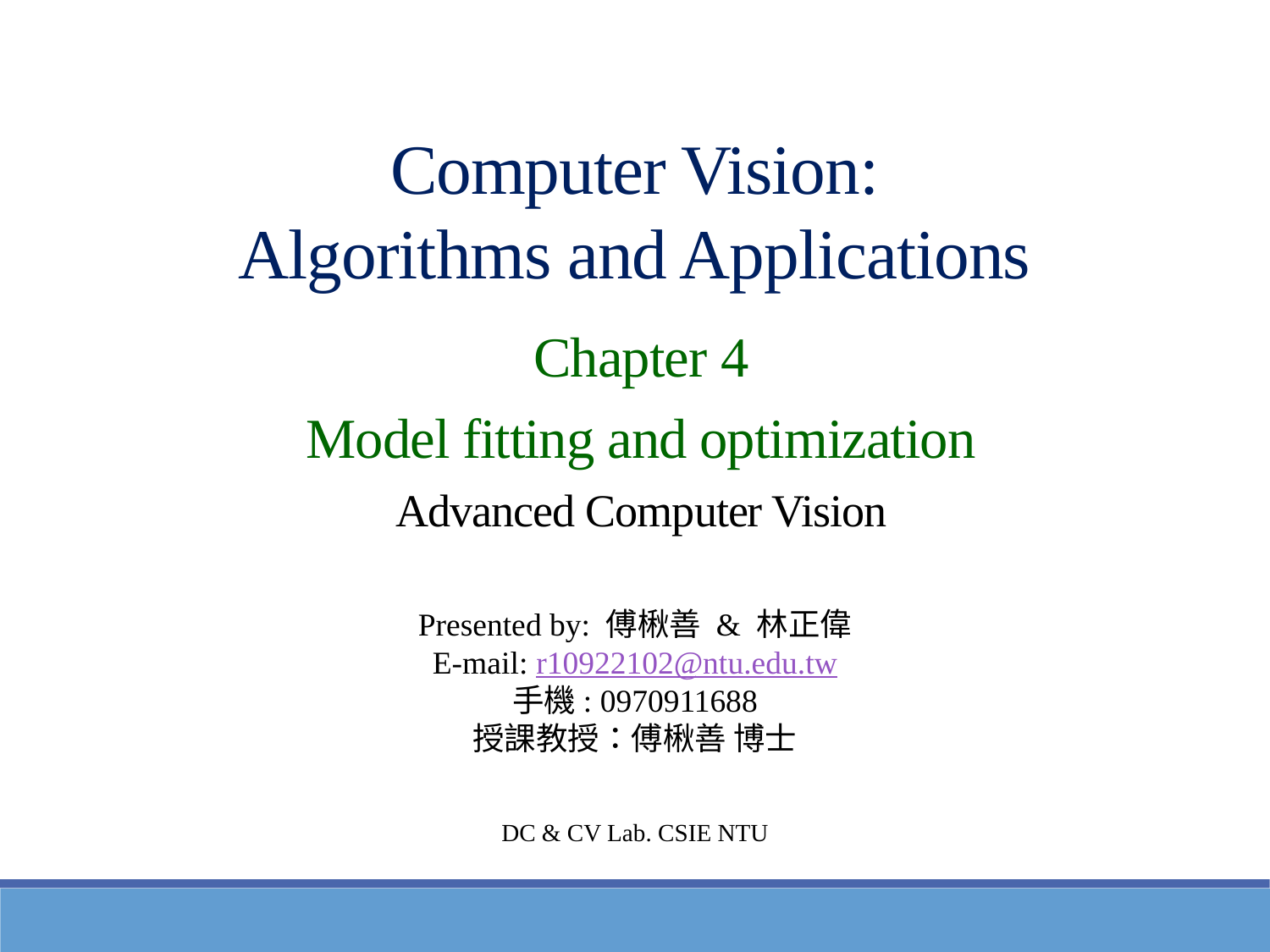

Computer Vision:
Algorithms and Applications
Chapter 4
Model fitting and optimization
Advanced Computer Vision
Presented by: 傅楸善 & 林正偉
E-mail: r10922102@ntu.edu.tw
手機: 0970911688
授課教授：傅楸善 博士
DC & CV Lab. CSIE NTU